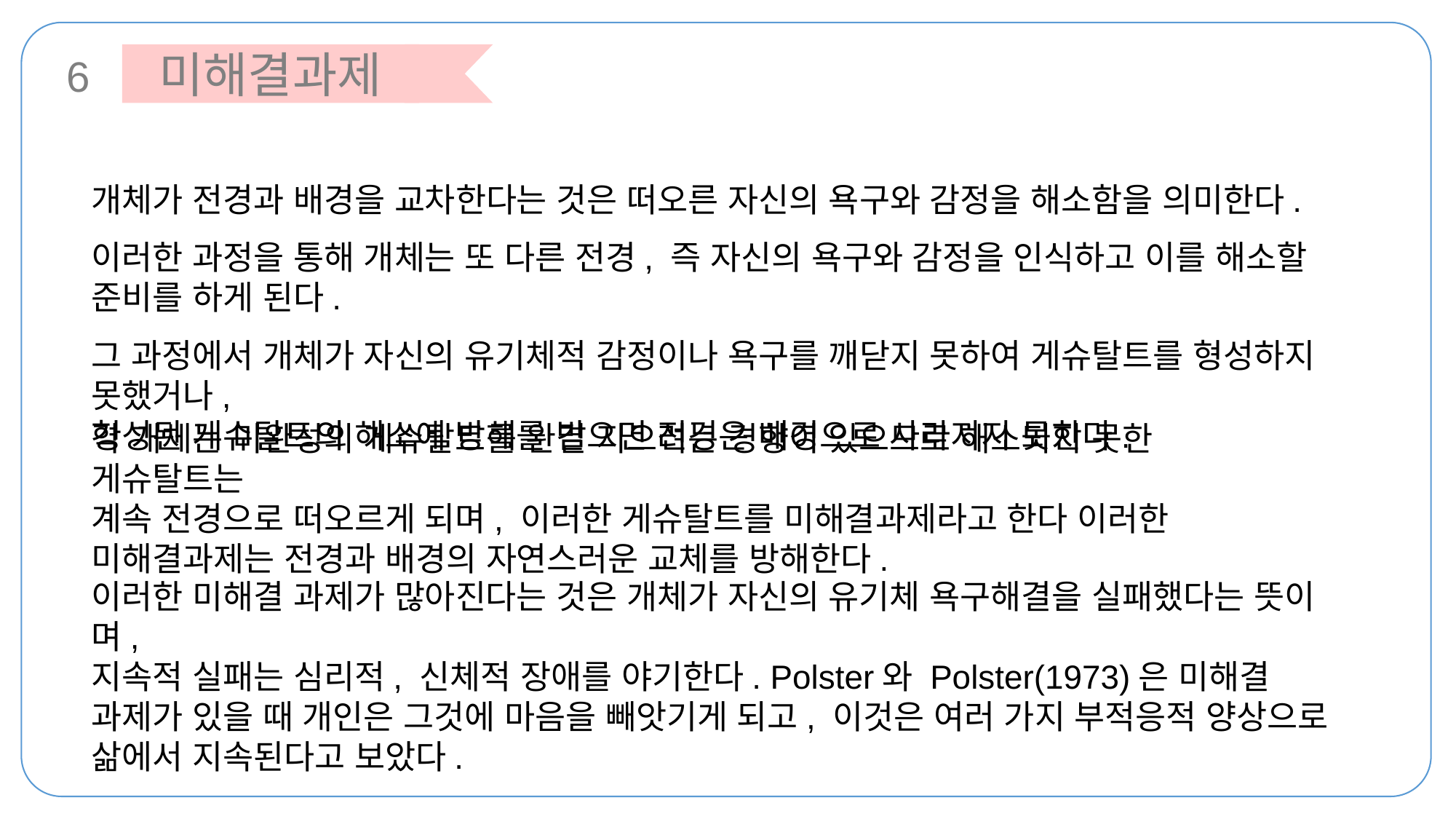

6
미해결과제

개체가 전경과 배경을 교차한다는 것은 떠오른 자신의 욕구와 감정을 해소함을 의미한다.

이러한 과정을 통해 개체는 또 다른 전경, 즉 자신의 욕구와 감정을 인식하고 이를 해소할 준비를 하게 된다.

그 과정에서 개체가 자신의 유기체적 감정이나 욕구를 깨닫지 못하여 게슈탈트를 형성하지 못했거나,
형성된 게슈탈트의 해소에 방해를 받으면 전경은 배경으로 사라지지 못한다.
각 개체는 미완성의 게슈탈트를 완결 지으려는 경향이 있으므로 해소되지 못한 게슈탈트는
계속 전경으로 떠오르게 되며, 이러한 게슈탈트를 미해결과제라고 한다 이러한 미해결과제는 전경과 배경의 자연스러운 교체를 방해한다.
이러한 미해결 과제가 많아진다는 것은 개체가 자신의 유기체 욕구해결을 실패했다는 뜻이며,
지속적 실패는 심리적, 신체적 장애를 야기한다. Polster와 Polster(1973)은 미해결 과제가 있을 때 개인은 그것에 마음을 빼앗기게 되고, 이것은 여러 가지 부적응적 양상으로 삶에서 지속된다고 보았다.